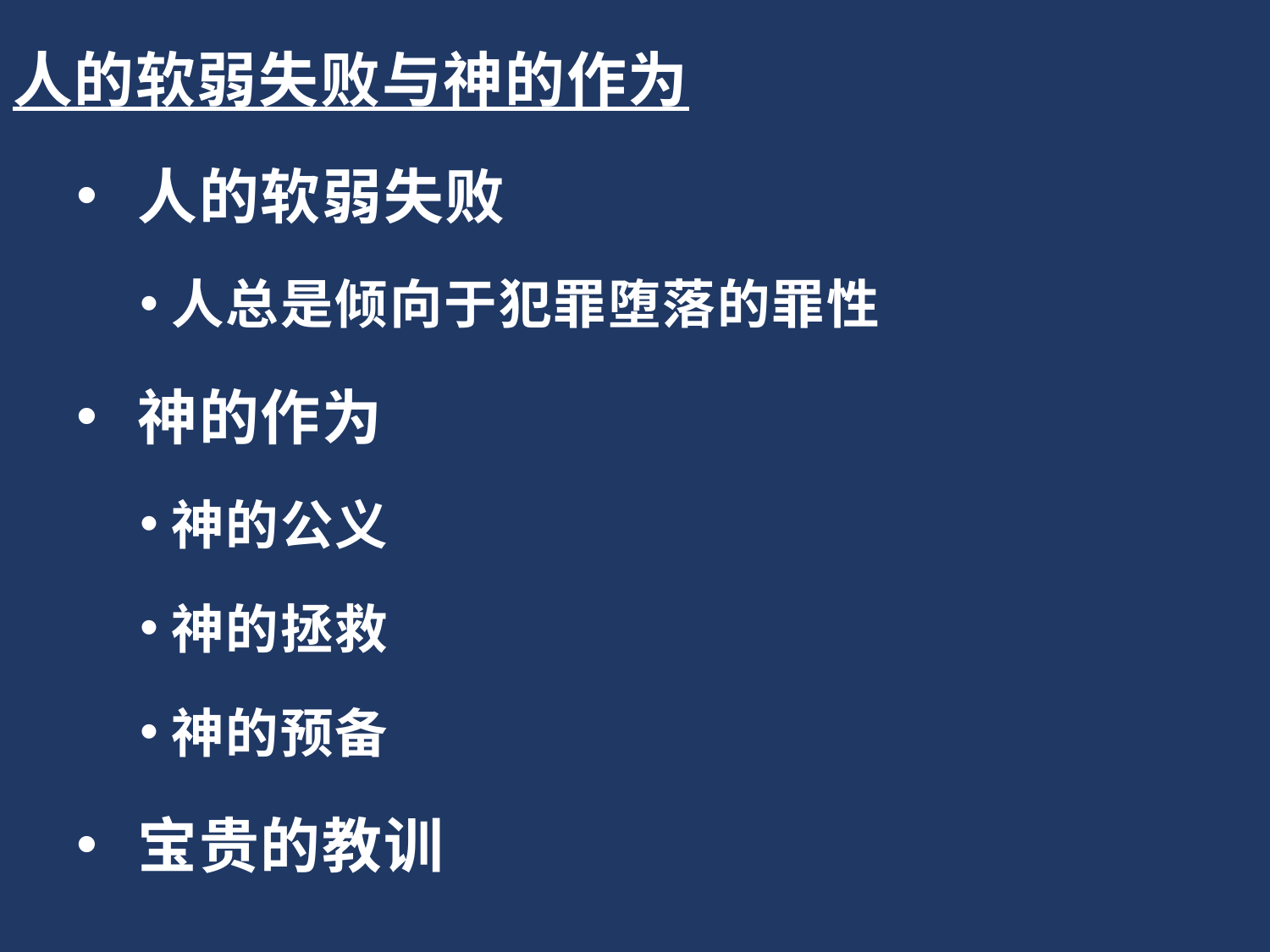

人的软弱失败与神的作为
 人的软弱失败
人总是倾向于犯罪堕落的罪性
 神的作为
神的公义
神的拯救
神的预备
 宝贵的教训